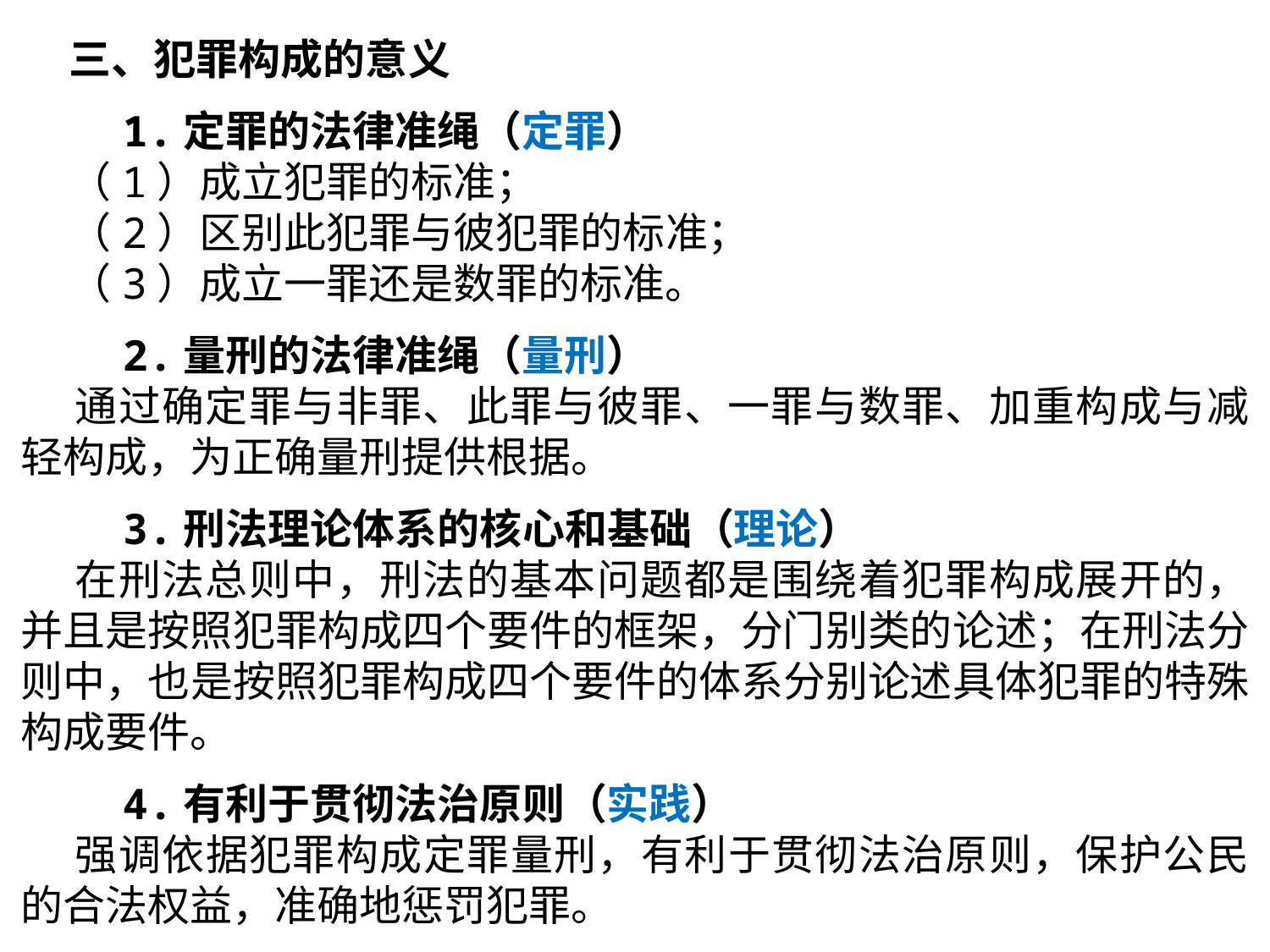

三、犯罪构成的意义

    1.定罪的法律准绳（定罪）
    （1）成立犯罪的标准；
    （2）区别此犯罪与彼犯罪的标准；
    （3）成立一罪还是数罪的标准。

    2.量刑的法律准绳（量刑）
    通过确定罪与非罪、此罪与彼罪、一罪与数罪、加重构成与减轻构成，为正确量刑提供根据。

    3.刑法理论体系的核心和基础（理论）
    在刑法总则中，刑法的基本问题都是围绕着犯罪构成展开的，并且是按照犯罪构成四个要件的框架，分门别类的论述；在刑法分则中，也是按照犯罪构成四个要件的体系分别论述具体犯罪的特殊构成要件。

    4.有利于贯彻法治原则（实践）
    强调依据犯罪构成定罪量刑，有利于贯彻法治原则，保护公民的合法权益，准确地惩罚犯罪。